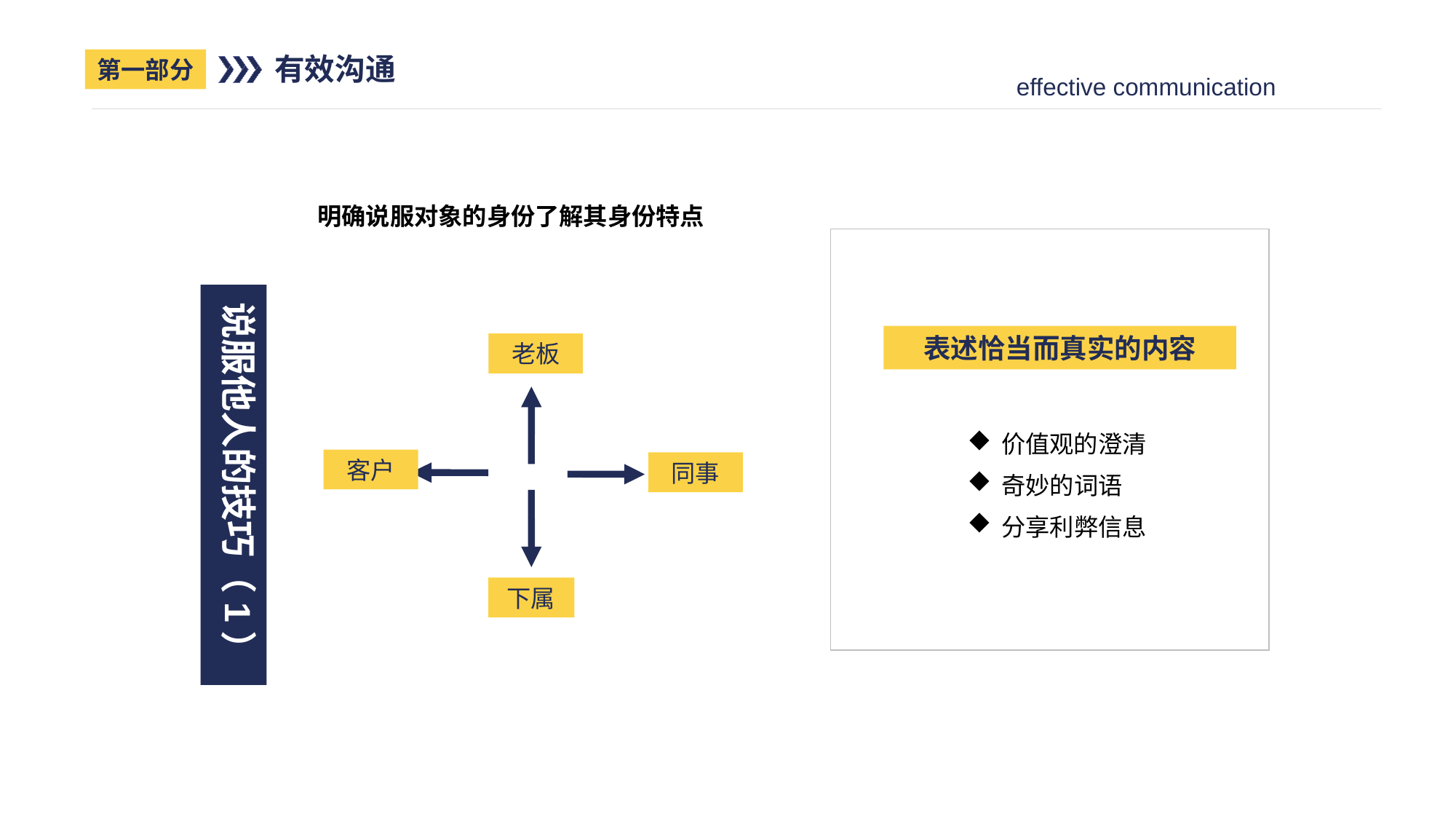

有效沟通
第一部分

effective communication
明确说服对象的身份了解其身份特点

说服他人的技巧（1）
表述恰当而真实的内容
老板

客户
同事

下属
价值观的澄清
奇妙的词语
分享利弊信息